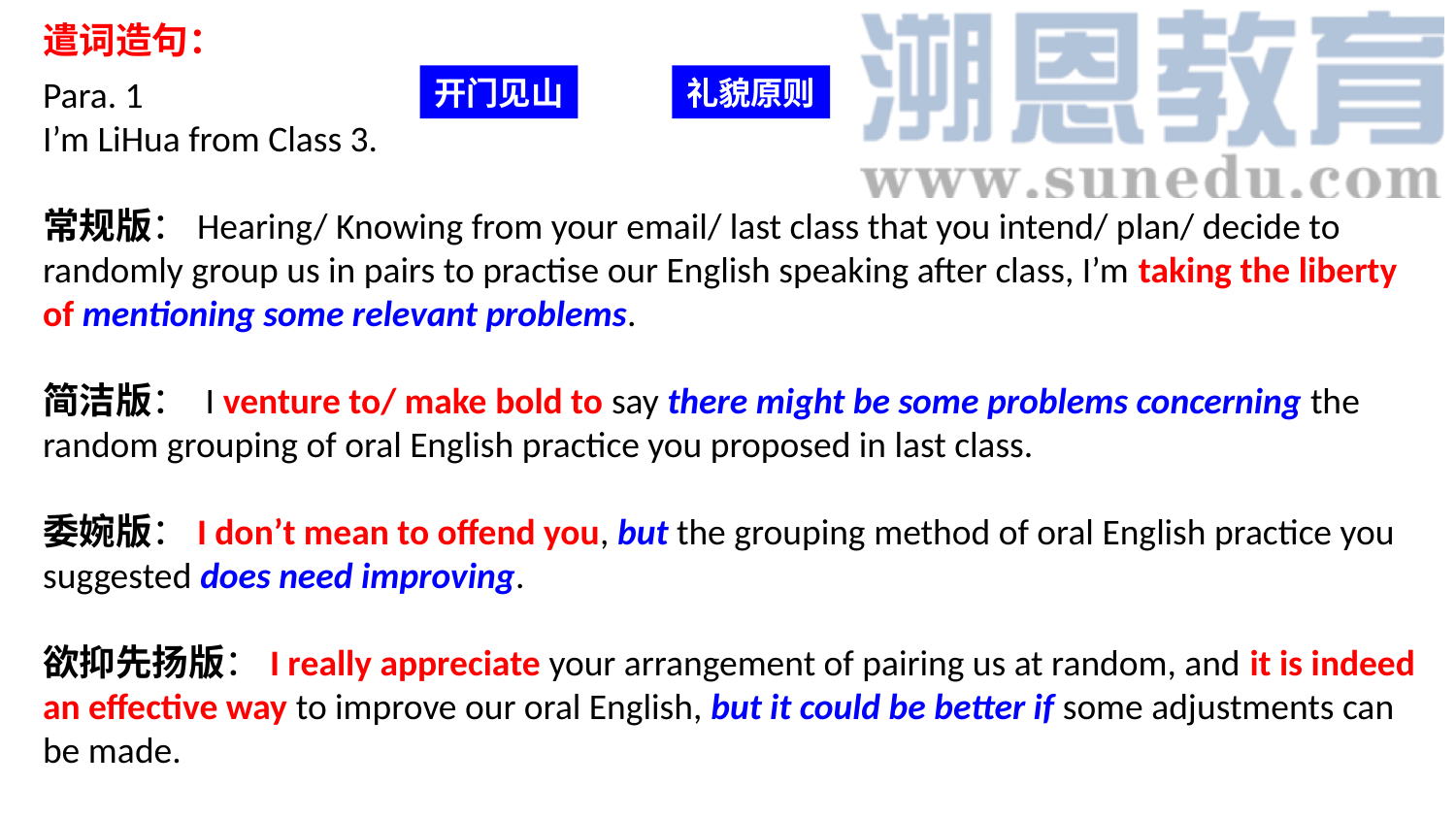

遣词造句：
Para. 1
I’m LiHua from Class 3.

常规版：Hearing/ Knowing from your email/ last class that you intend/ plan/ decide to randomly group us in pairs to practise our English speaking after class, I’m taking the liberty of mentioning some relevant problems.

简洁版： I venture to/ make bold to say there might be some problems concerning the random grouping of oral English practice you proposed in last class.

委婉版：I don’t mean to offend you, but the grouping method of oral English practice you suggested does need improving.

欲抑先扬版：I really appreciate your arrangement of pairing us at random, and it is indeed an effective way to improve our oral English, but it could be better if some adjustments can be made.
开门见山
礼貌原则